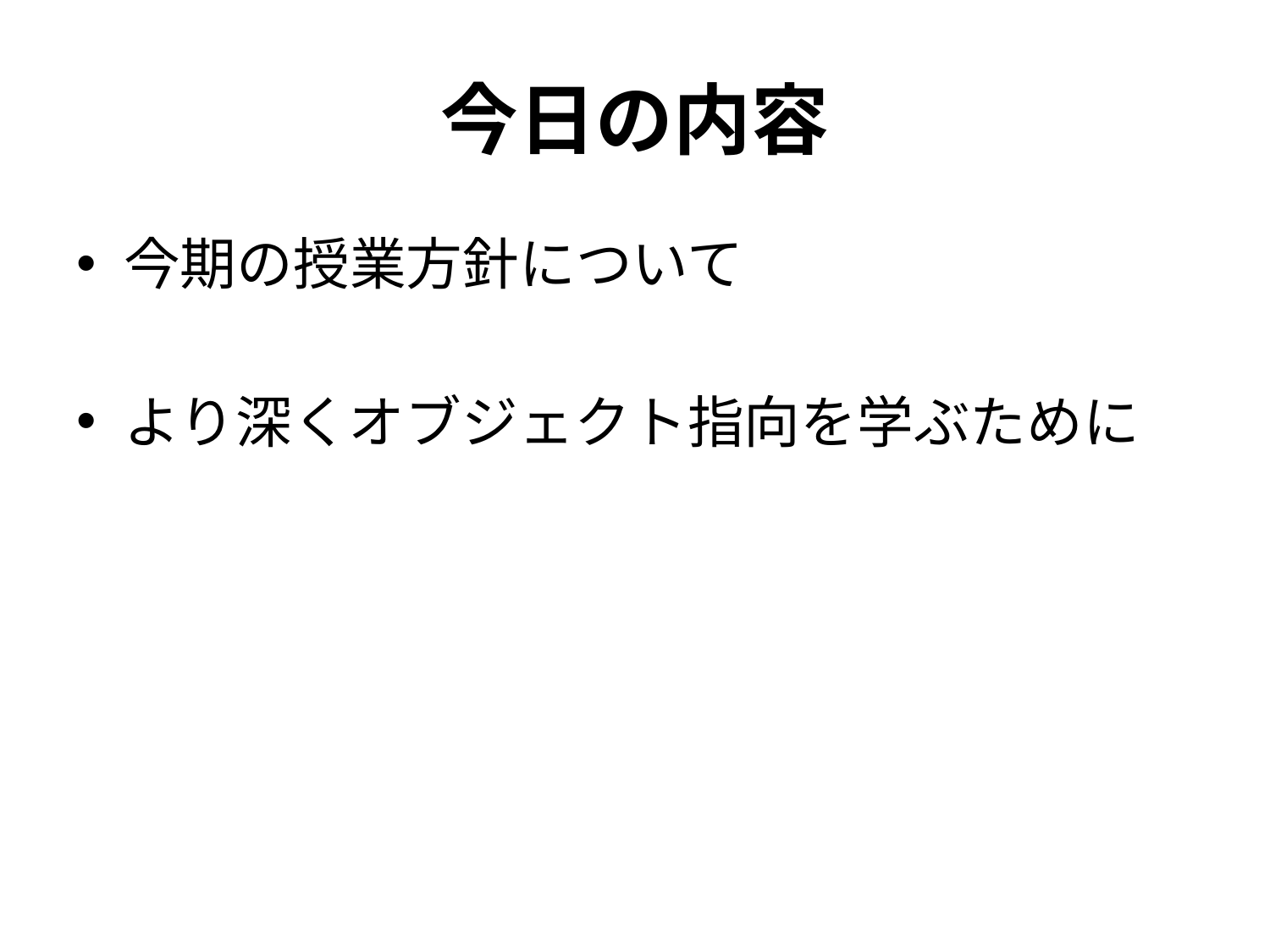

# 今日の内容
今期の授業方針について

より深くオブジェクト指向を学ぶために